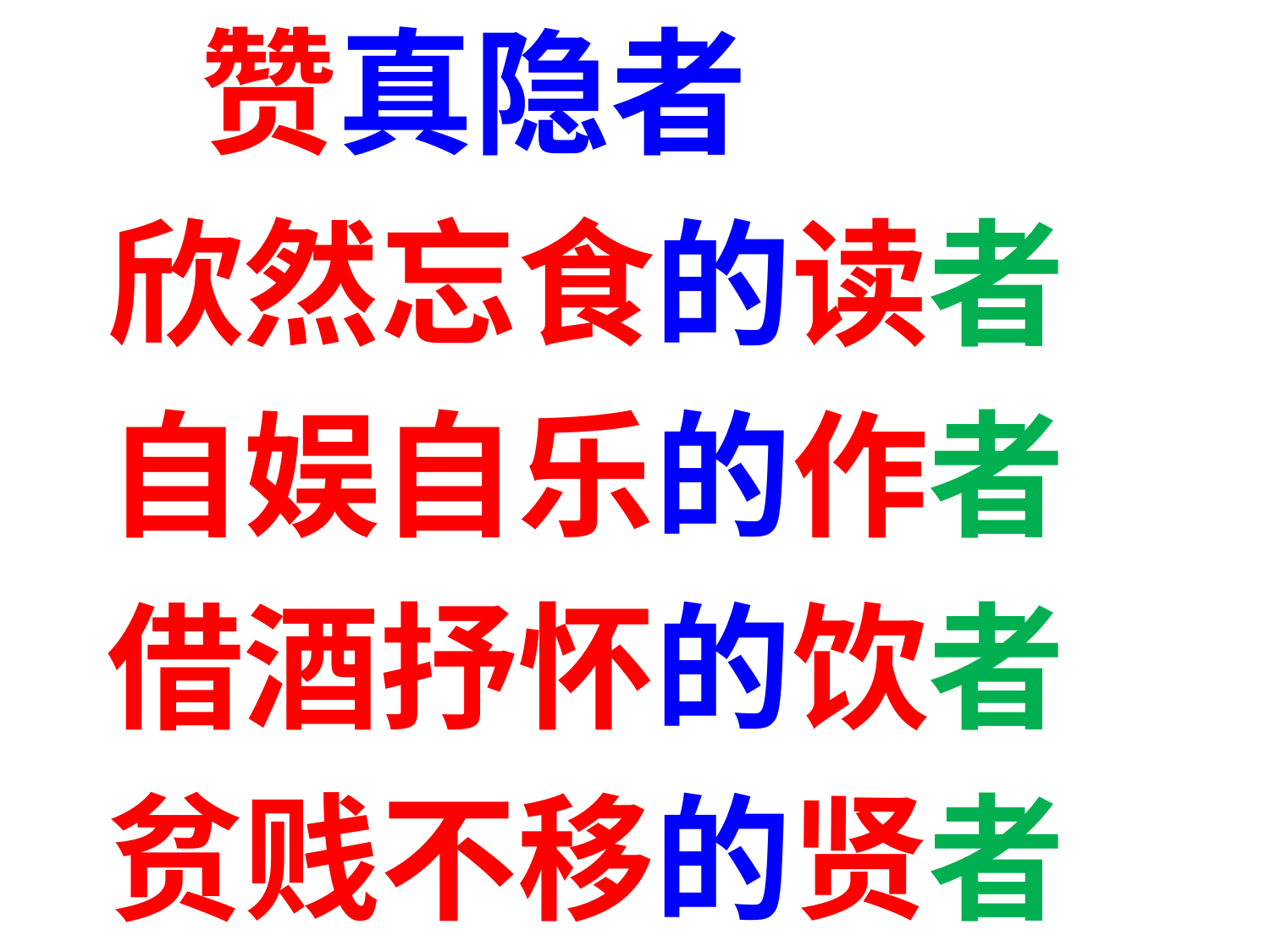

赞真隐者
  欣然忘食的读者
  自娱自乐的作者
  借酒抒怀的饮者
  贫贱不移的贤者